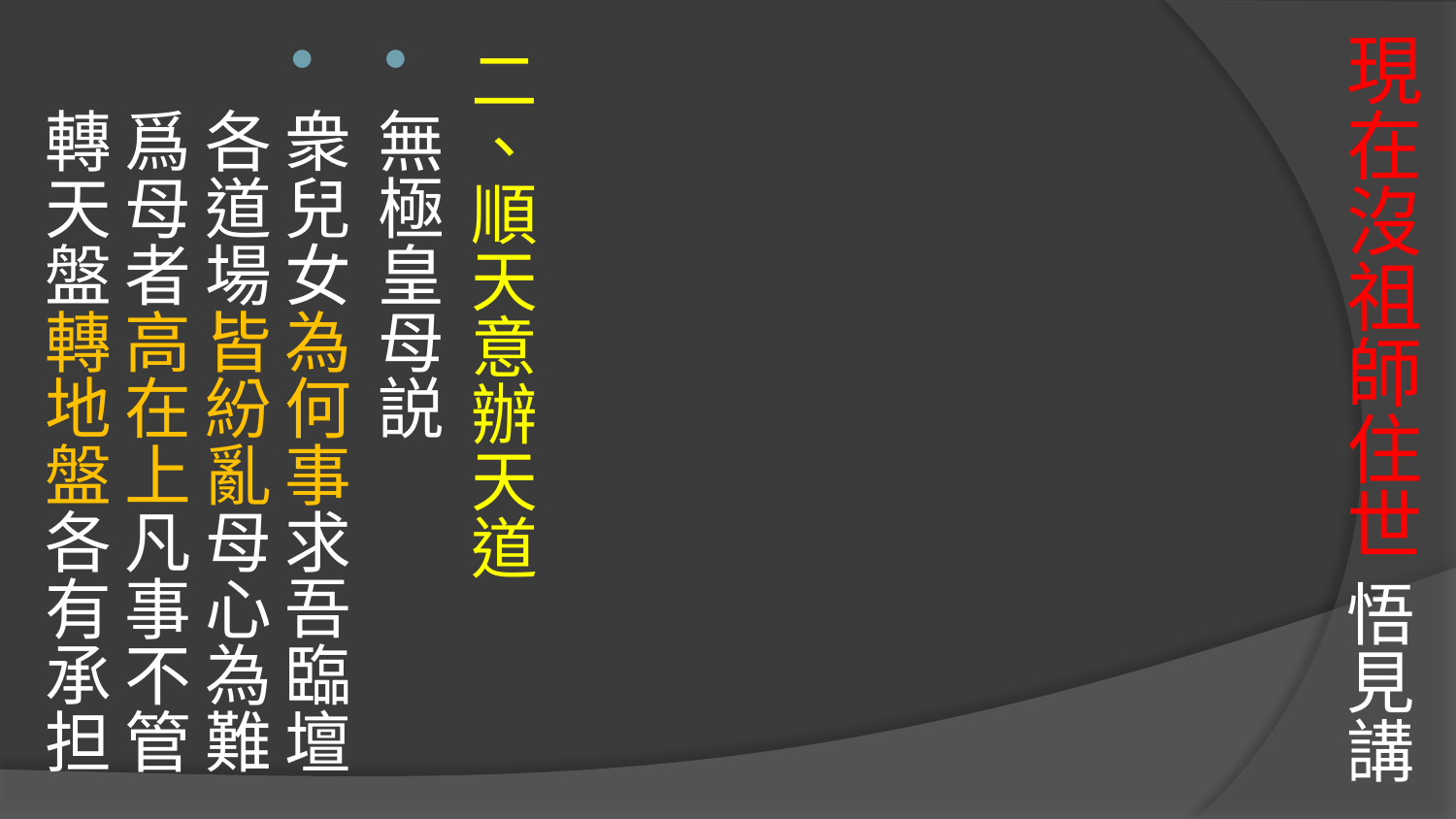

# 現在沒祖師住世 悟見講
二、順天意辦天道
無極皇母説
衆兒女為何事求吾臨壇 各道場皆紛亂母心為難
爲母者高在上凡事不管 轉天盤轉地盤各有承担